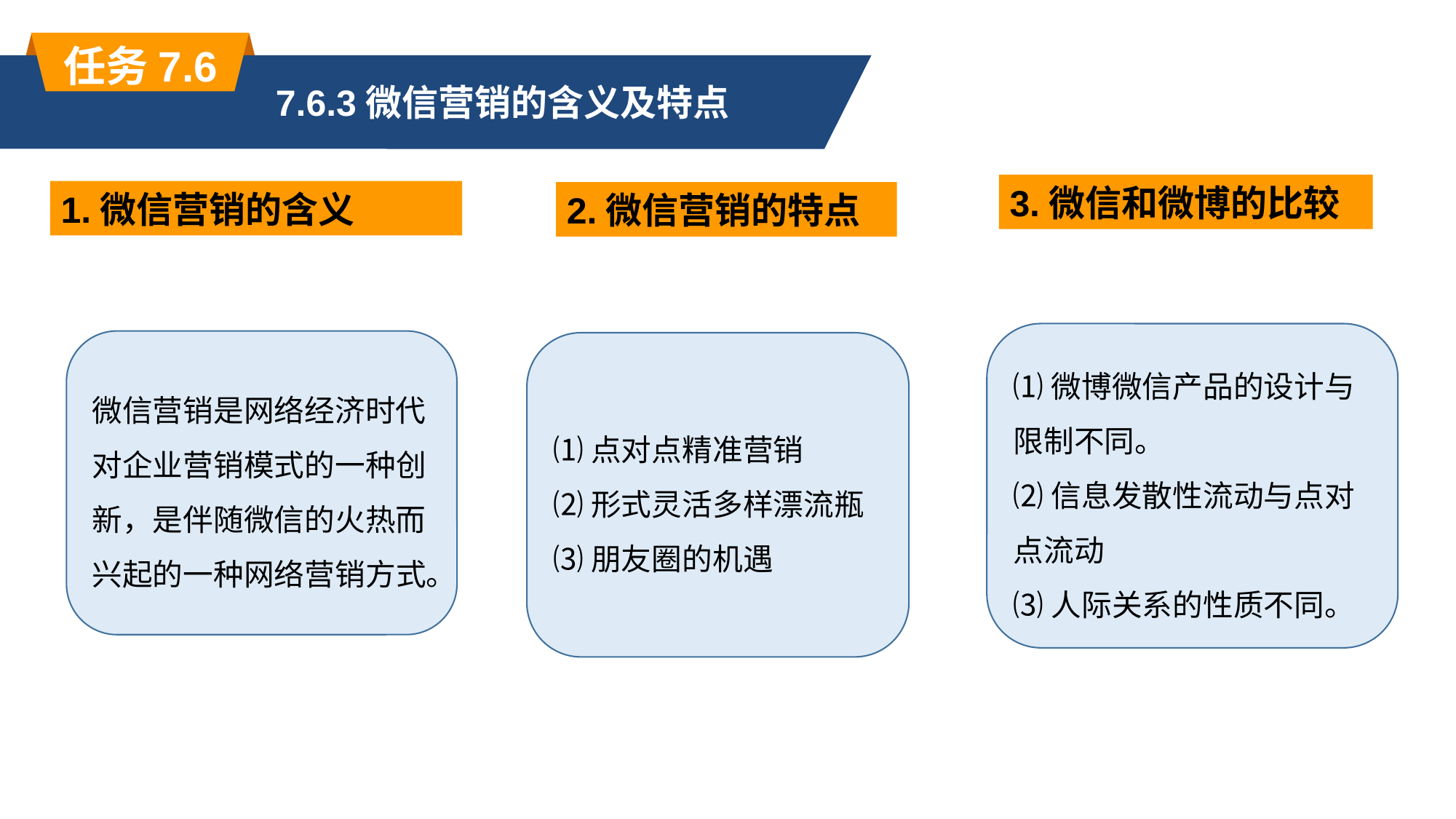

任务7.6

7.6.3微信营销的含义及特点
3.微信和微博的比较
1.微信营销的含义
2.微信营销的特点
⑴微博微信产品的设计与限制不同。
⑵信息发散性流动与点对点流动
⑶人际关系的性质不同。
微信营销是网络经济时代对企业营销模式的一种创新，是伴随微信的火热而兴起的一种网络营销方式。
⑴点对点精准营销
⑵形式灵活多样漂流瓶
⑶朋友圈的机遇